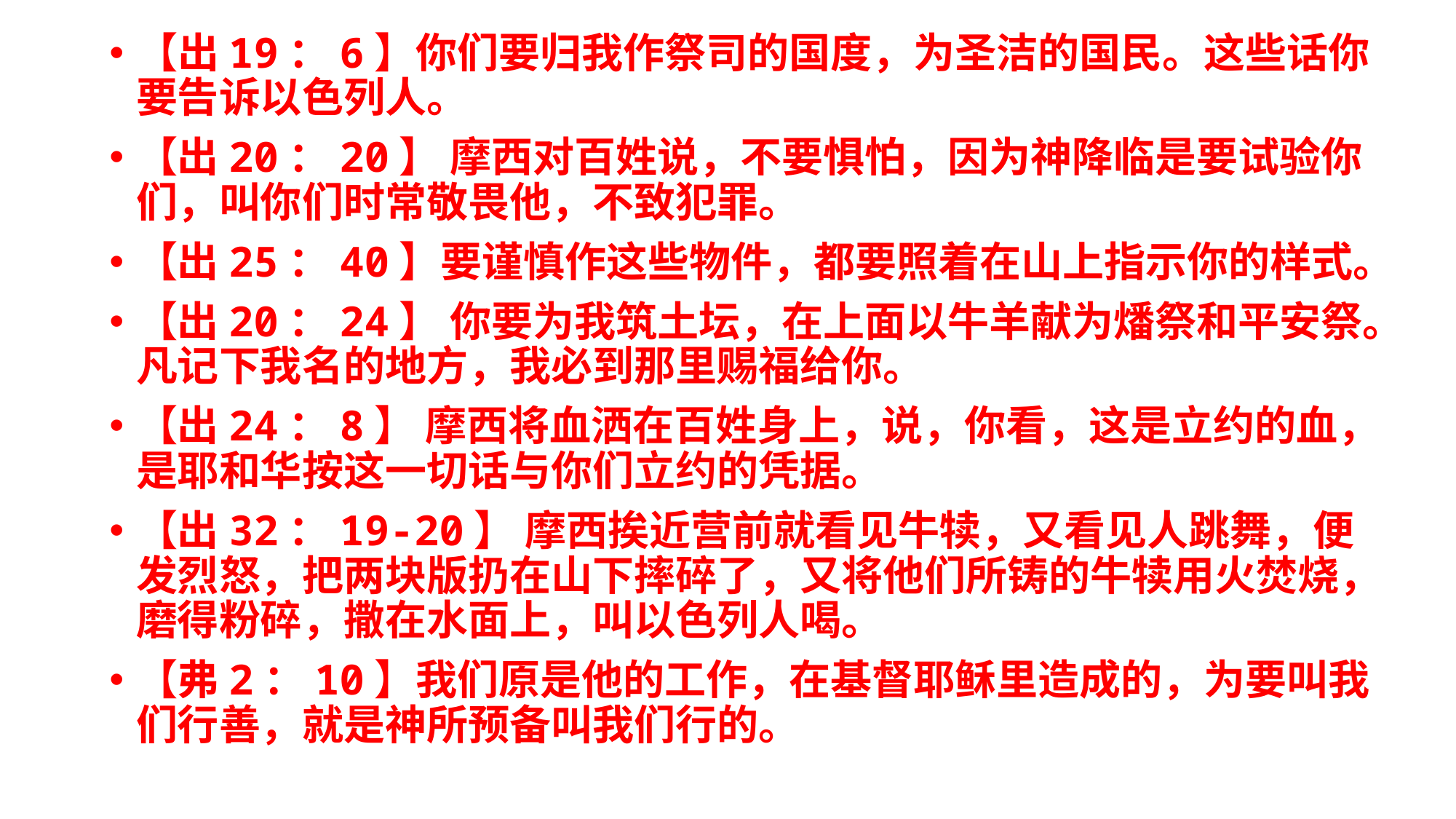

【出19：6】你们要归我作祭司的国度，为圣洁的国民。这些话你要告诉以色列人。
【出20：20】 摩西对百姓说，不要惧怕，因为神降临是要试验你们，叫你们时常敬畏他，不致犯罪。
【出25：40】要谨慎作这些物件，都要照着在山上指示你的样式。
【出20：24】 你要为我筑土坛，在上面以牛羊献为燔祭和平安祭。凡记下我名的地方，我必到那里赐福给你。
【出24：8】 摩西将血洒在百姓身上，说，你看，这是立约的血，是耶和华按这一切话与你们立约的凭据。
【出32：19-20】 摩西挨近营前就看见牛犊，又看见人跳舞，便发烈怒，把两块版扔在山下摔碎了，又将他们所铸的牛犊用火焚烧，磨得粉碎，撒在水面上，叫以色列人喝。
【弗2：10】我们原是他的工作，在基督耶稣里造成的，为要叫我们行善，就是神所预备叫我们行的。